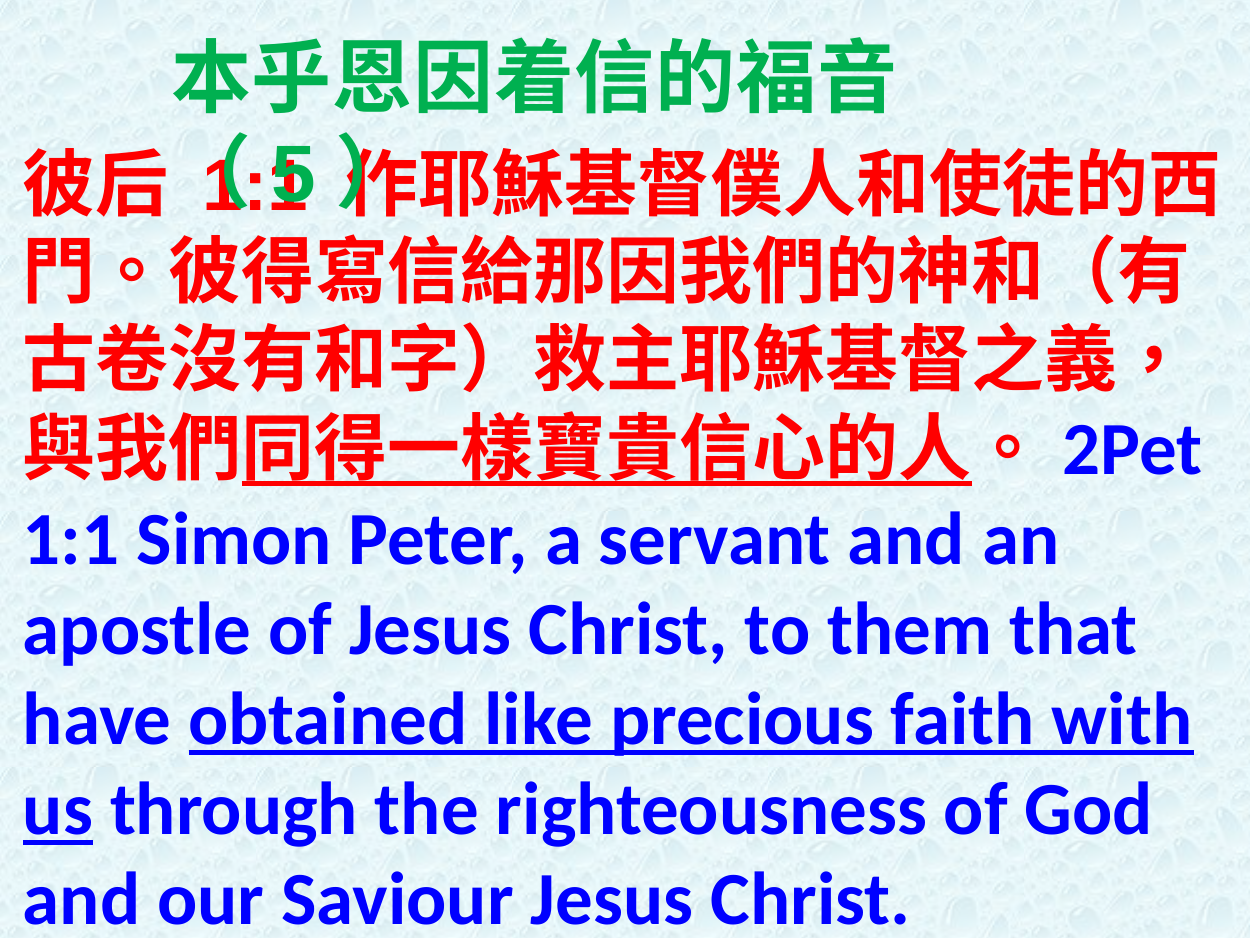

本乎恩因着信的福音（5）
彼后 1:1 作耶穌基督僕人和使徒的西門。彼得寫信給那因我們的神和（有古卷沒有和字）救主耶穌基督之義，與我們同得一樣寶貴信心的人。2Pet 1:1 Simon Peter, a servant and an apostle of Jesus Christ, to them that have obtained like precious faith with us through the righteousness of God and our Saviour Jesus Christ.